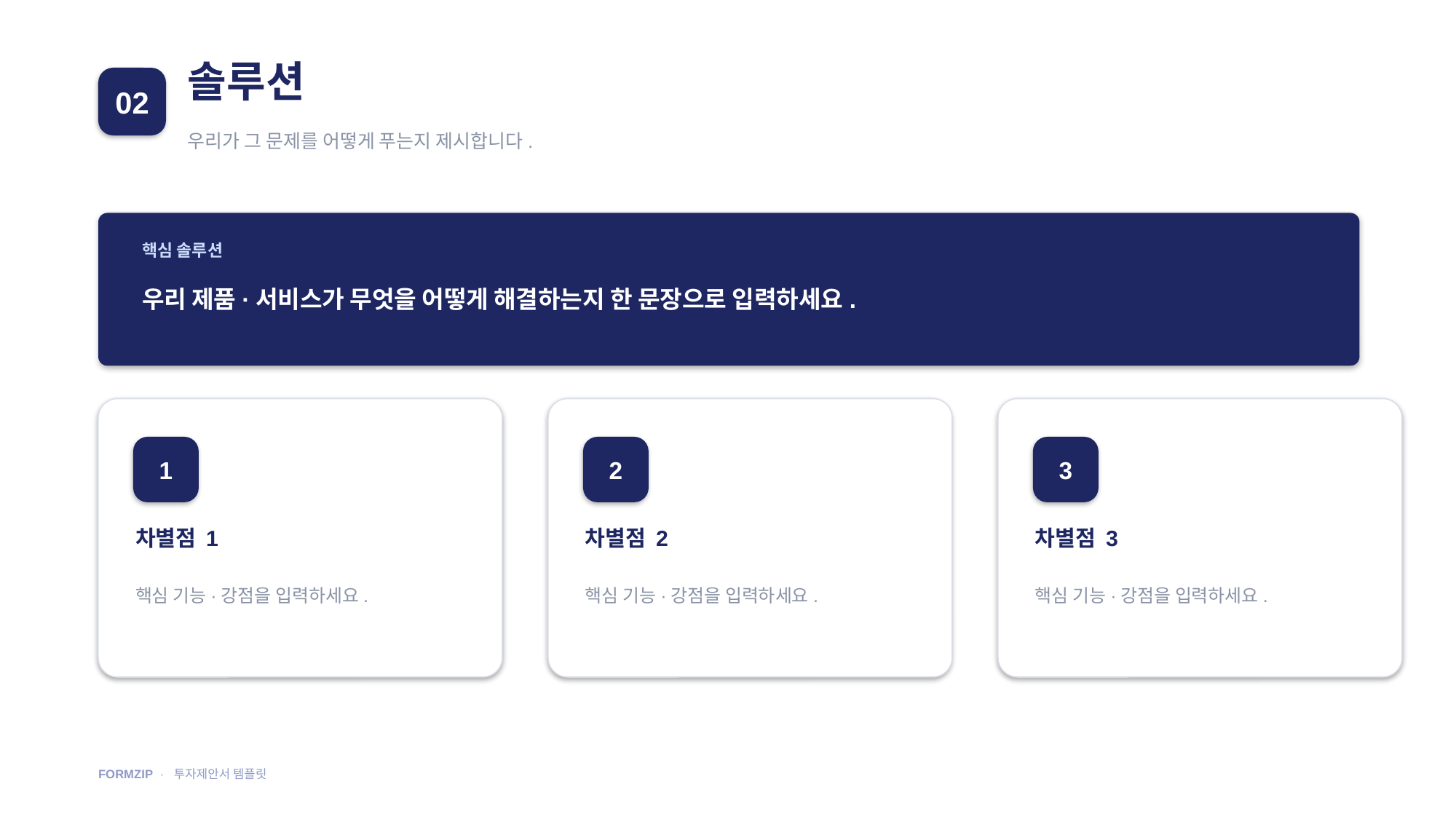

솔루션
02
우리가 그 문제를 어떻게 푸는지 제시합니다.

핵심 솔루션
우리 제품·서비스가 무엇을 어떻게 해결하는지 한 문장으로 입력하세요.

1
2
3
차별점 1
차별점 2
차별점 3
핵심 기능·강점을 입력하세요.
핵심 기능·강점을 입력하세요.
핵심 기능·강점을 입력하세요.
FORMZIP  ·  투자제안서 템플릿